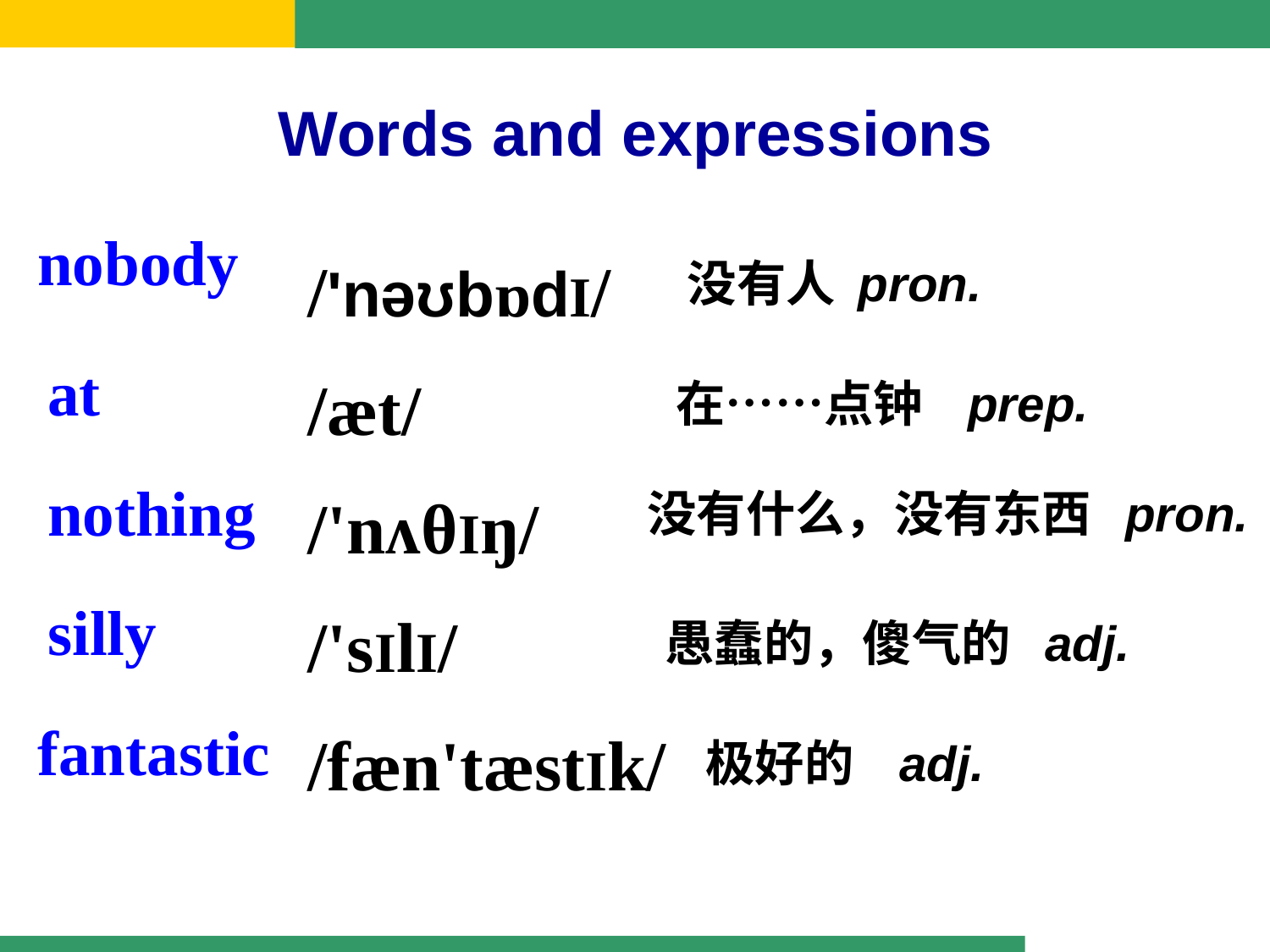

Words and expressions
/'nəʊbɒdI/
/æt/
/'nʌθIŋ/
/'sIlI/
/fæn'tæstIk/
nobody
没有人 pron.
at
在……点钟   prep.
nothing
没有什么，没有东西  pron.
silly
愚蠢的，傻气的  adj.
fantastic
极好的   adj.